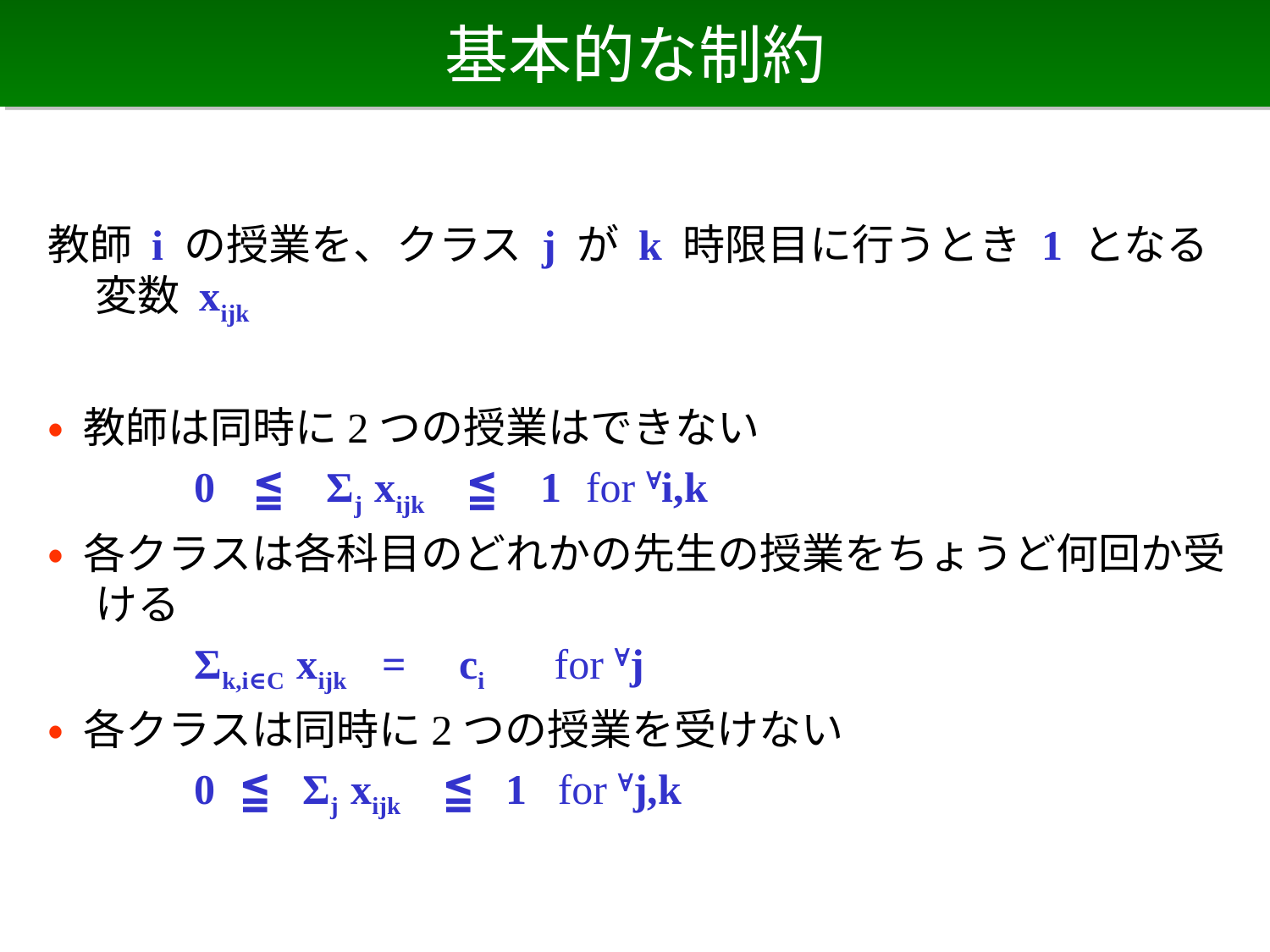

# 基本的な制約
教師 i の授業を、クラス j が k 時限目に行うとき 1 となる変数 xijk

• 教師は同時に2つの授業はできない
　　　 0    ≦    Σj  xijk    ≦    1    for ∀i,k
• 各クラスは各科目のどれかの先生の授業をちょうど何回か受ける
　　　 Σk,i∈C  xijk     =     ci       for ∀j
• 各クラスは同時に2つの授業を受けない
　　　 0    ≦   Σj  xijk    ≦   1     for ∀j,k